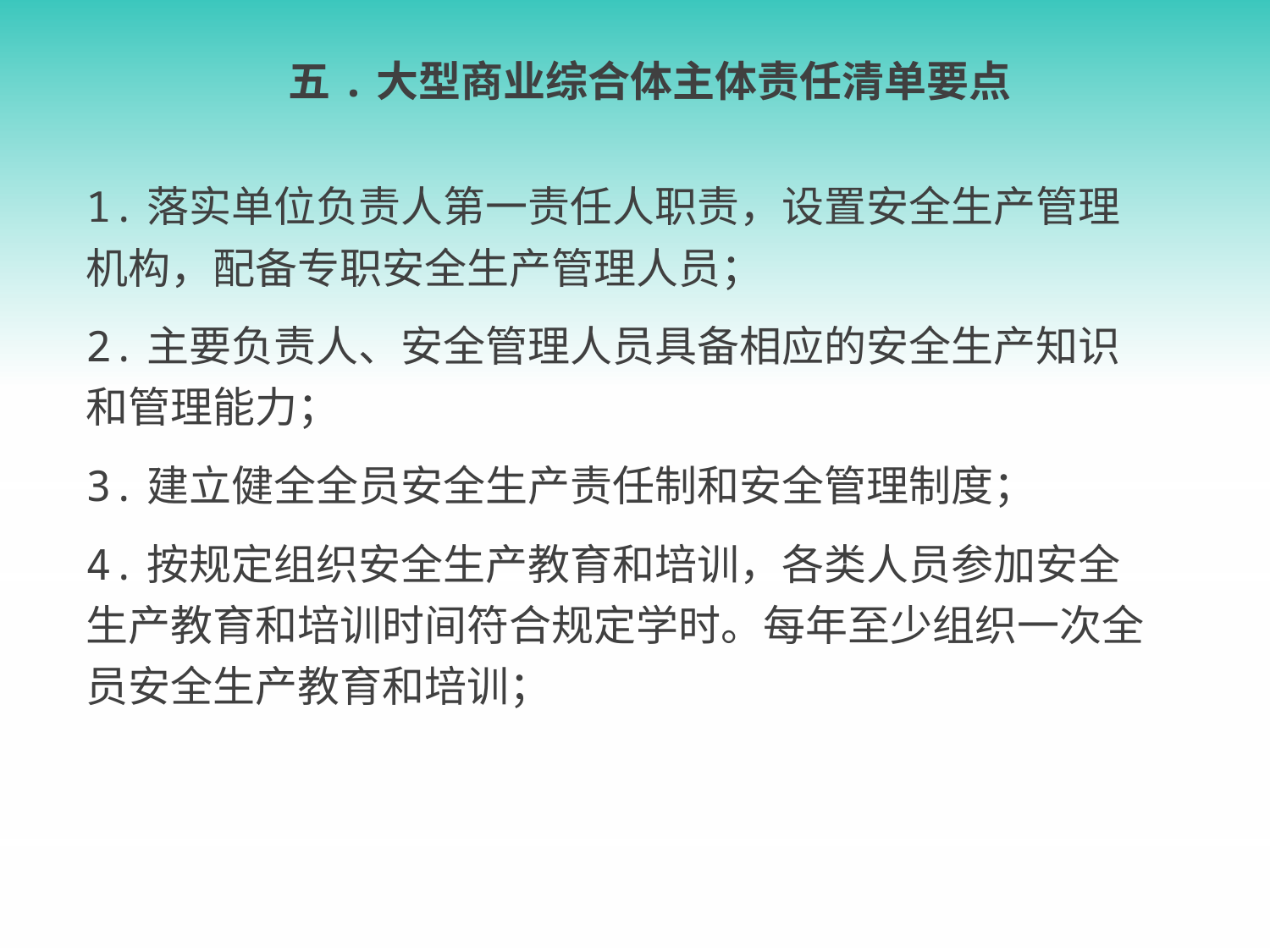

# 五.大型商业综合体主体责任清单要点
1.落实单位负责人第一责任人职责，设置安全生产管理机构，配备专职安全生产管理人员；
2.主要负责人、安全管理人员具备相应的安全生产知识和管理能力；
3.建立健全全员安全生产责任制和安全管理制度；
4.按规定组织安全生产教育和培训，各类人员参加安全生产教育和培训时间符合规定学时。每年至少组织一次全员安全生产教育和培训；